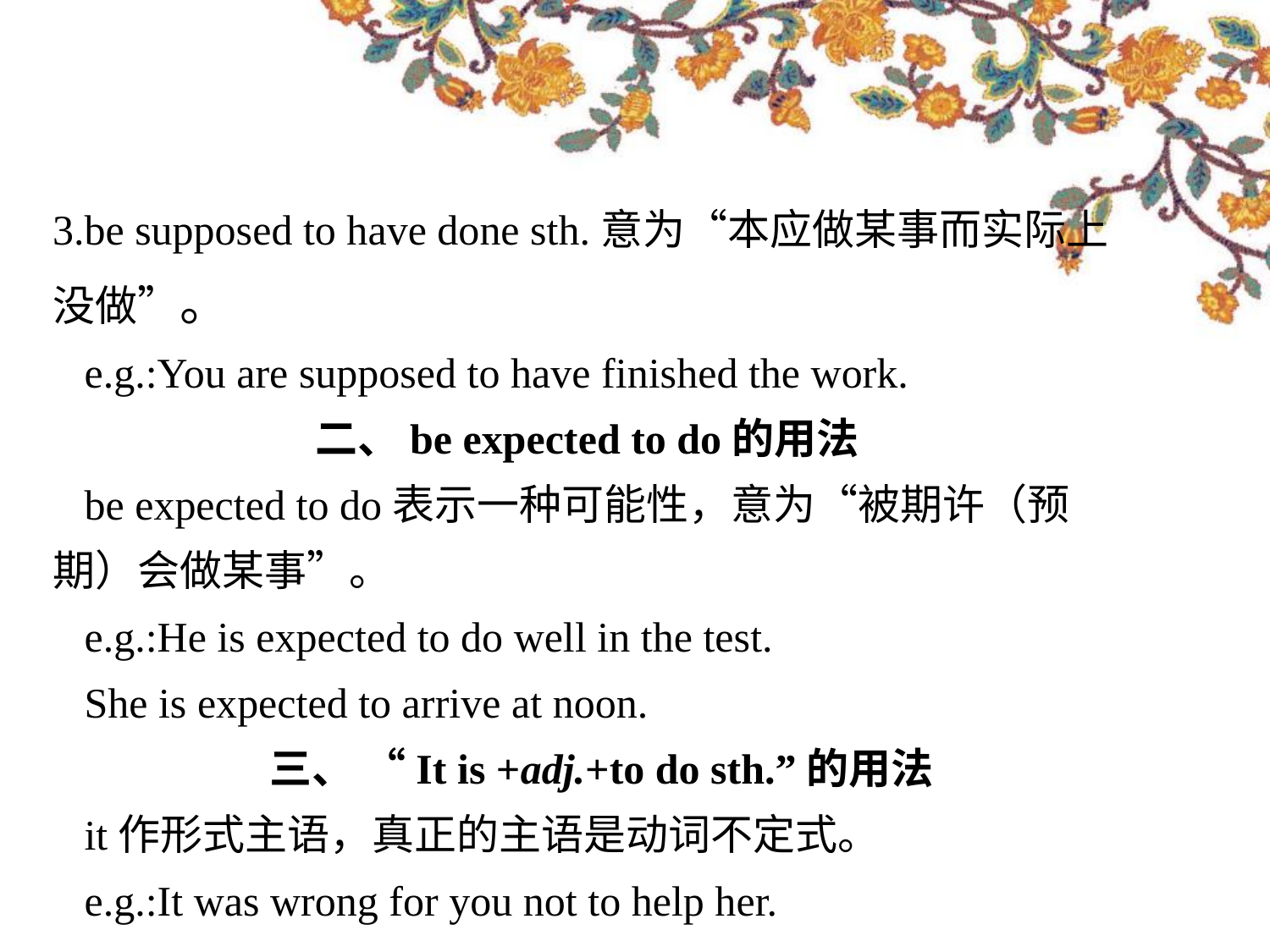

3.be supposed to have done sth.意为“本应做某事而实际上没做”。
   e.g.:You are supposed to have finished the work.
二、be expected to do的用法
   be expected to do表示一种可能性，意为“被期许（预期）会做某事”。
   e.g.:He is expected to do well in the test.
   She is expected to arrive at noon.
  三、 “It is +adj.+to do sth.”的用法
   it作形式主语，真正的主语是动词不定式。
   e.g.:It was wrong for you not to help her.